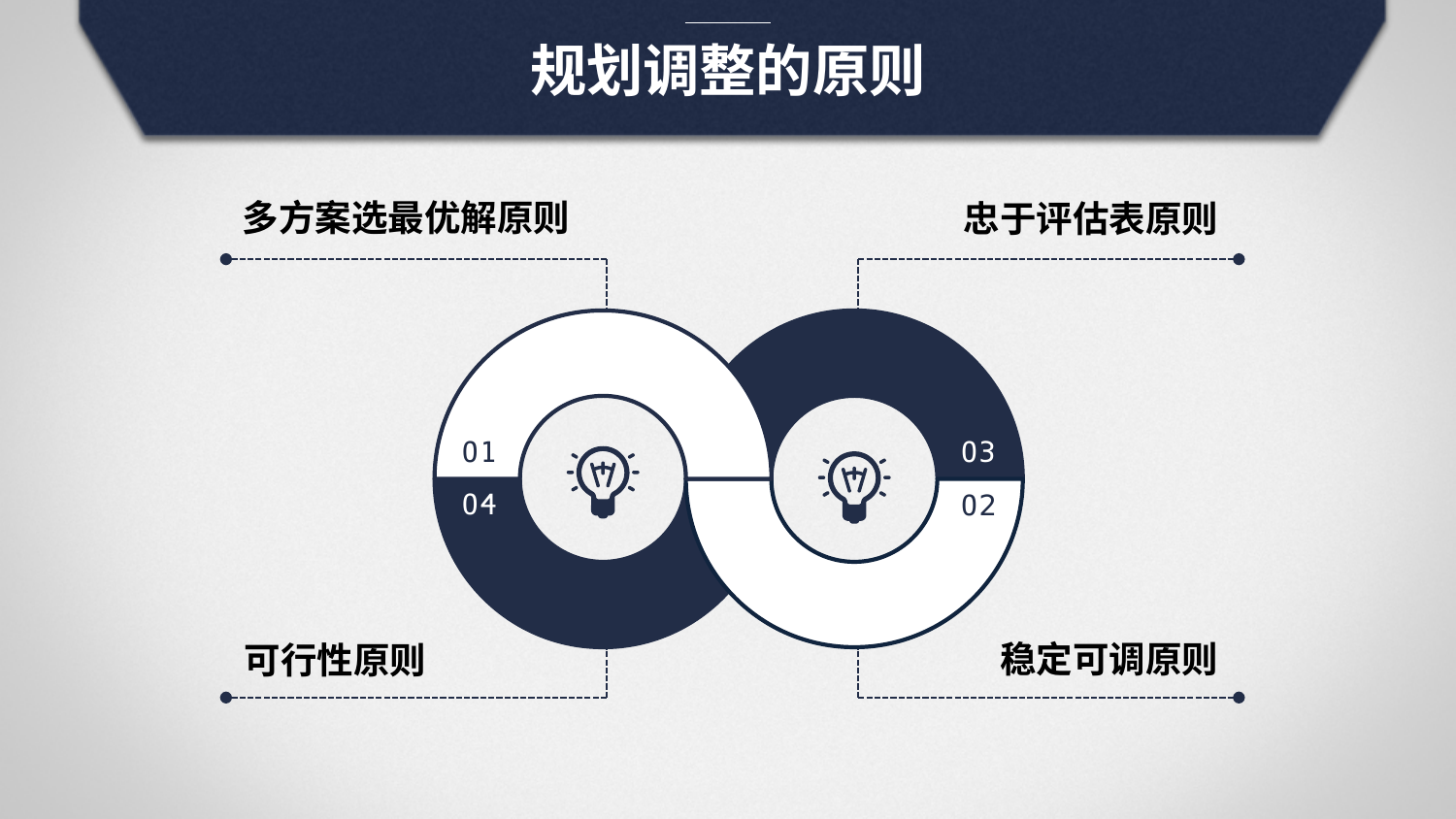

规划调整的原则
多方案选最优解原则
忠于评估表原则

01
03

02
04
02
稳定可调原则
可行性原则